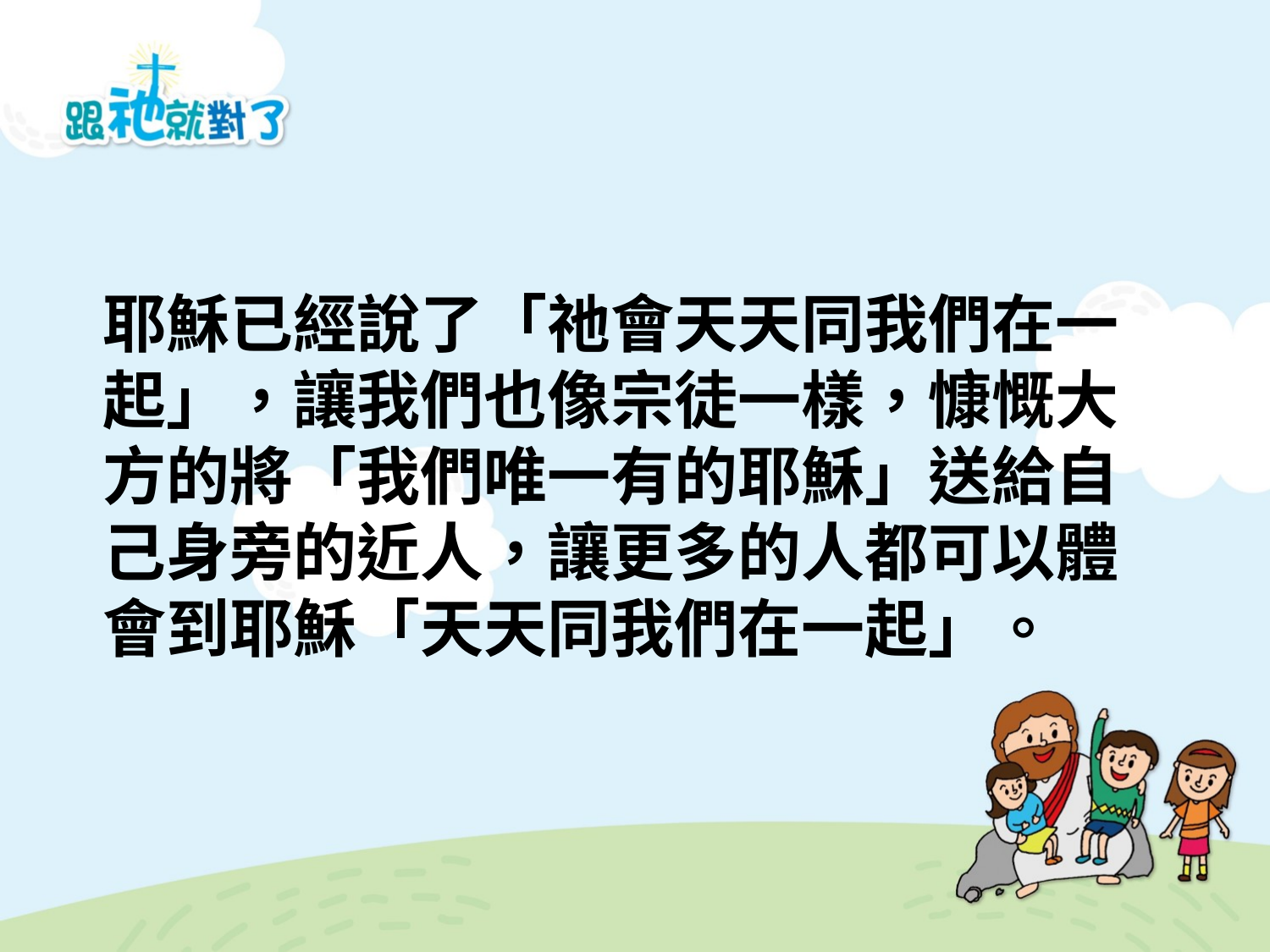

耶穌已經說了「祂會天天同我們在一起」，讓我們也像宗徒一樣，慷慨大方的將「我們唯一有的耶穌」送給自己身旁的近人，讓更多的人都可以體會到耶穌「天天同我們在一起」。